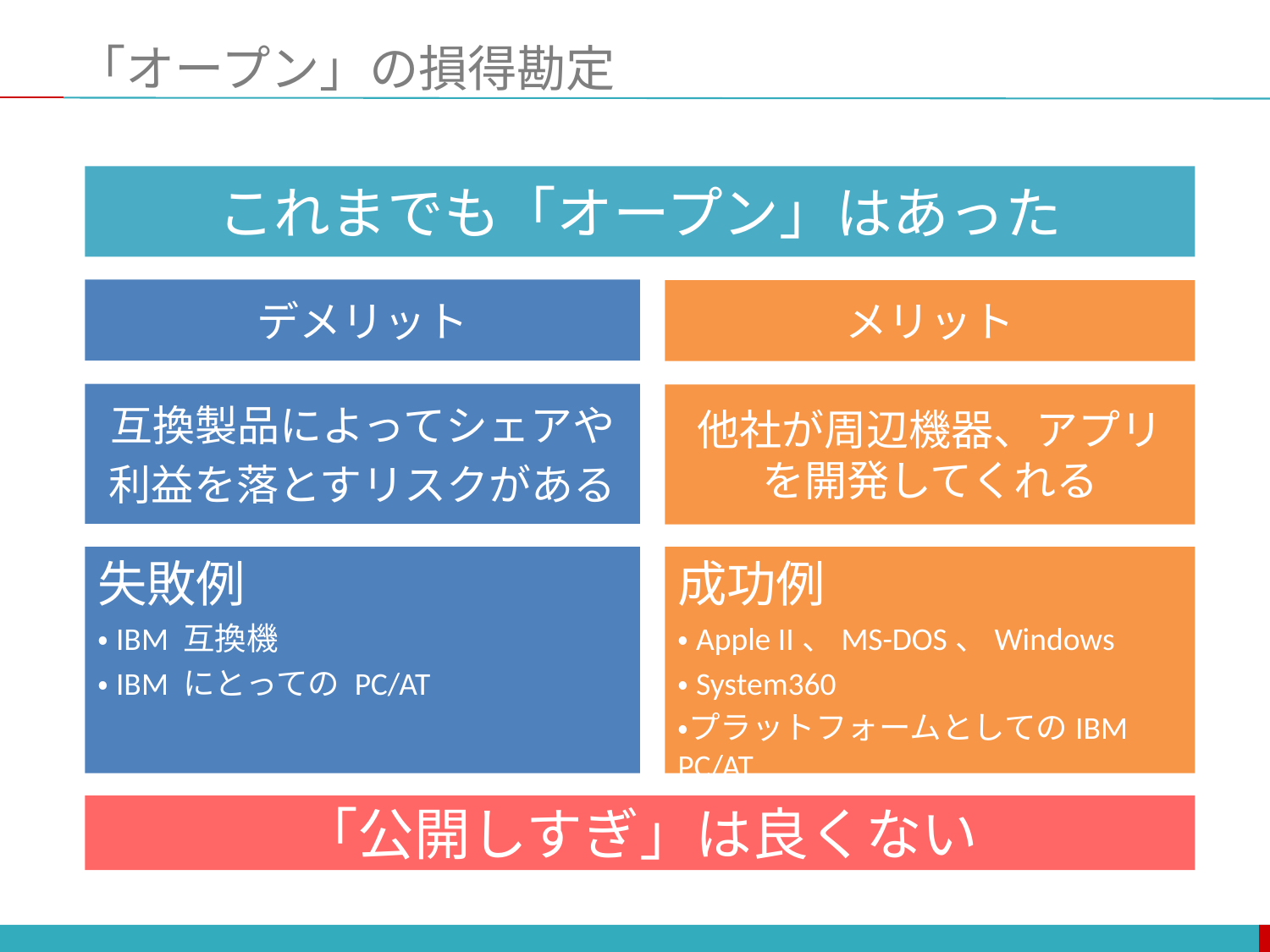

# 「オープン」の損得勘定
これまでも「オープン」はあった
デメリット
メリット
互換製品によってシェアや
利益を落とすリスクがある
他社が周辺機器、アプリを開発してくれる
失敗例
・IBM 互換機
・IBM にとっての PC/AT
成功例
・Apple II、MS-DOS、Windows
・System360
・プラットフォームとしてのIBM PC/AT
「公開しすぎ」は良くない